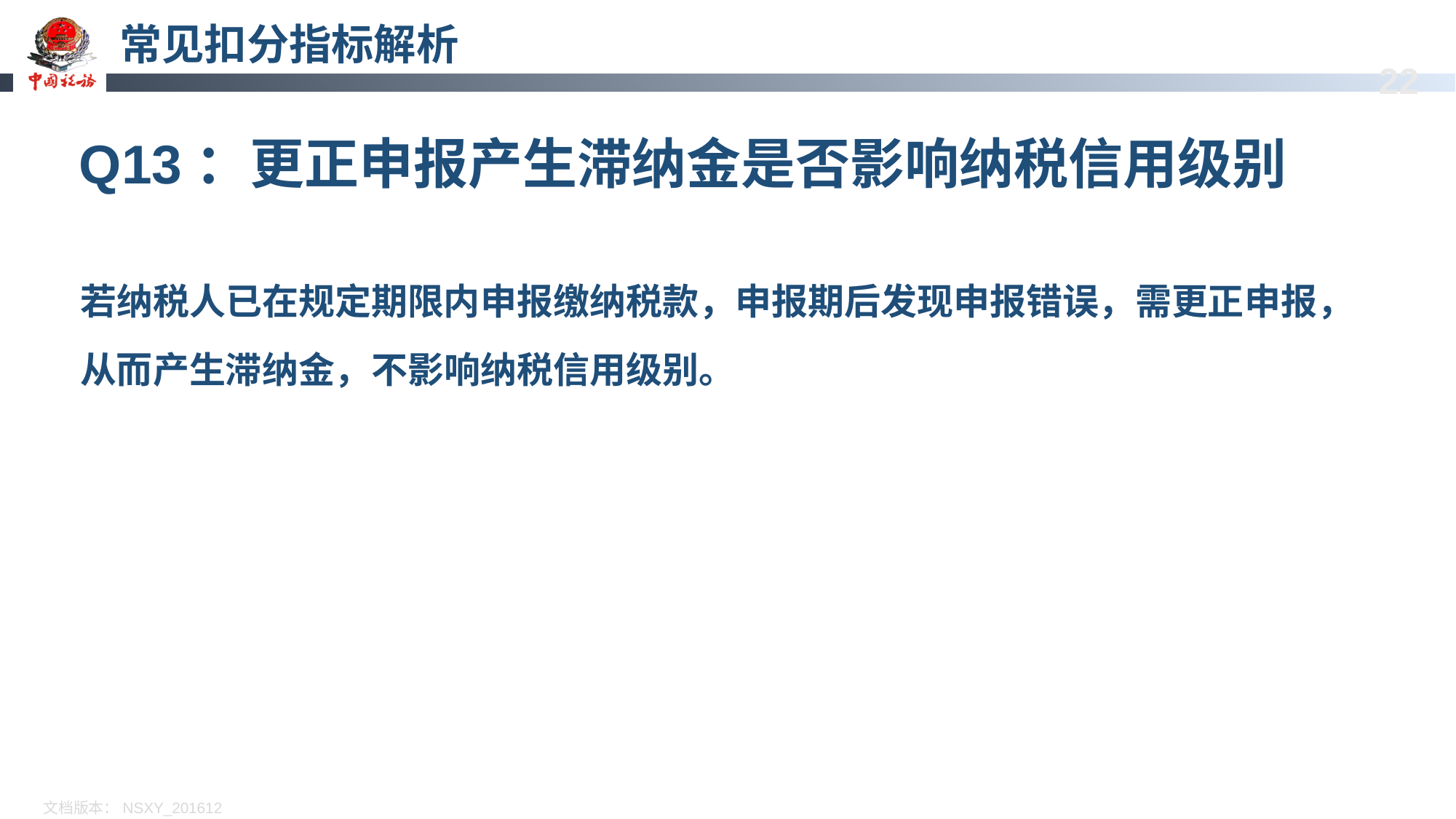

# 常见扣分指标解析
Q13：更正申报产生滞纳金是否影响纳税信用级别

若纳税人已在规定期限内申报缴纳税款，申报期后发现申报错误，需更正申报，从而产生滞纳金，不影响纳税信用级别。